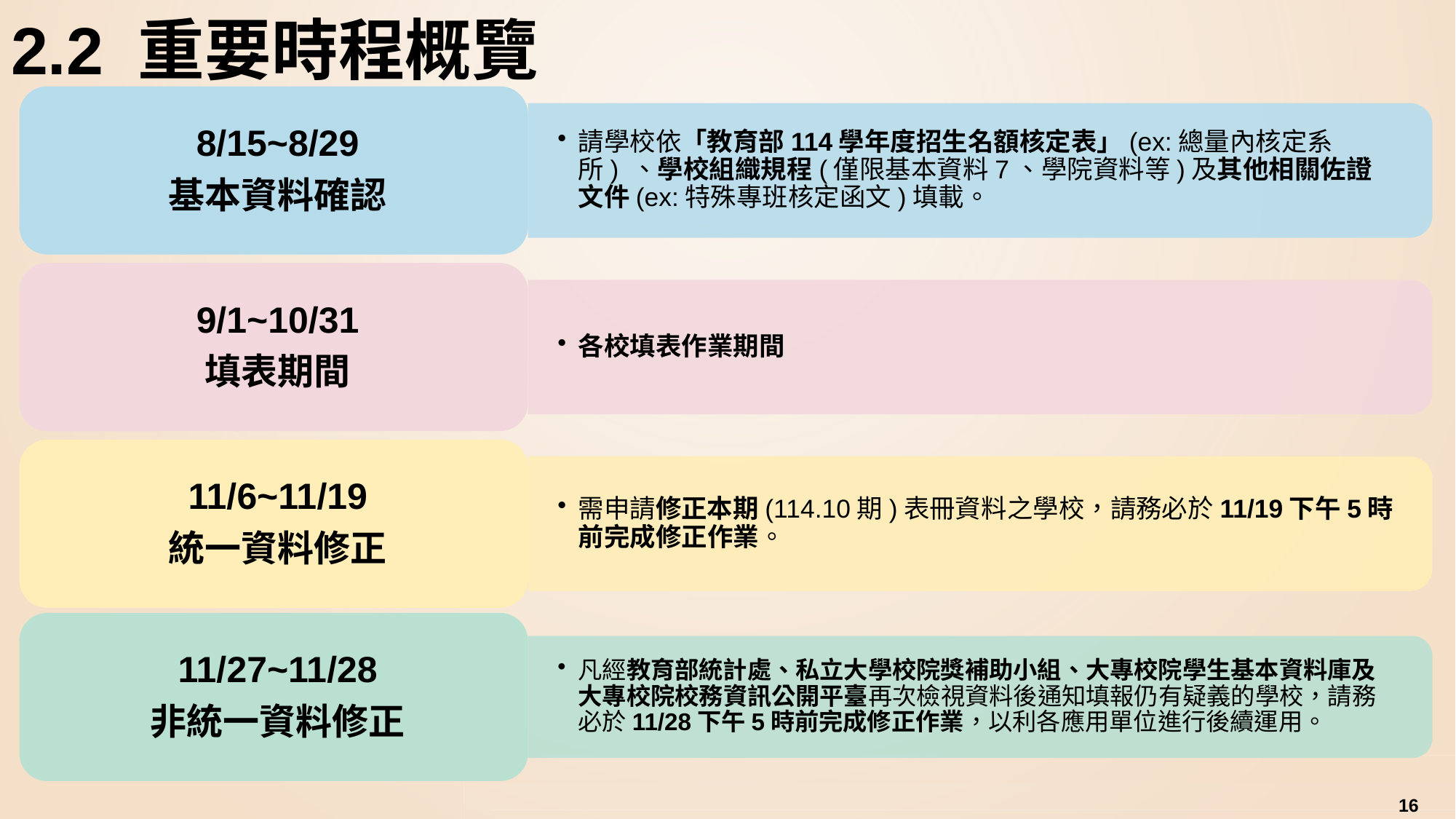

# 2.2 重要時程概覽
請學校依「教育部114學年度招生名額核定表」(ex:總量內核定系所) 、學校組織規程(僅限基本資料7、學院資料等)及其他相關佐證文件(ex:特殊專班核定函文)填載。
8/15~8/29
基本資料確認
各校填表作業期間
9/1~10/31
填表期間
需申請修正本期(114.10期)表冊資料之學校，請務必於11/19下午5時前完成修正作業。
11/6~11/19
統一資料修正
凡經教育部統計處、私立大學校院獎補助小組、大專校院學生基本資料庫及大專校院校務資訊公開平臺再次檢視資料後通知填報仍有疑義的學校，請務必於11/28下午5時前完成修正作業，以利各應用單位進行後續運用。
11/27~11/28
非統一資料修正